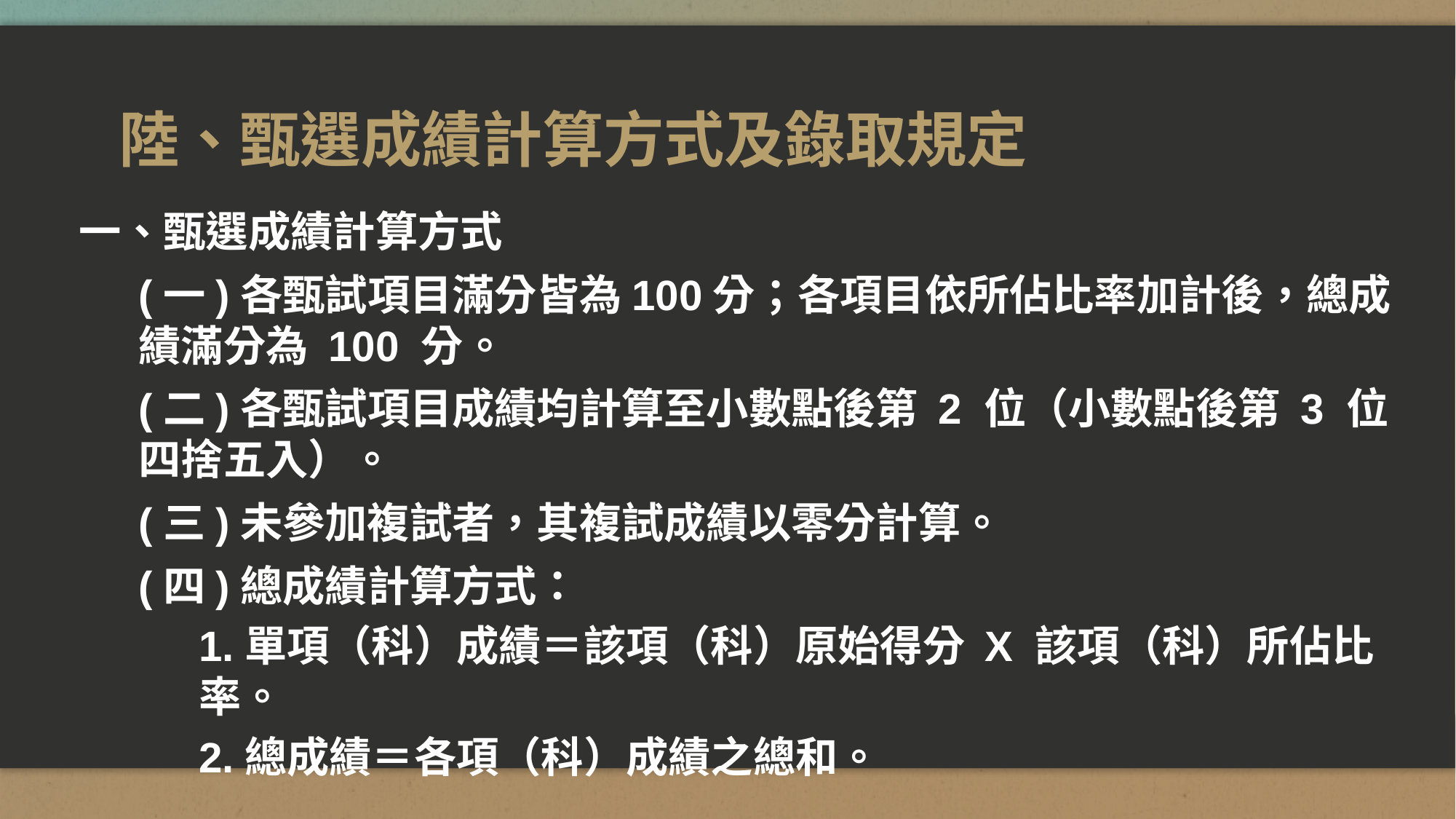

# 陸、甄選成績計算方式及錄取規定
一、甄選成績計算方式
(一)各甄試項目滿分皆為100分；各項目依所佔比率加計後，總成績滿分為 100 分。
(二)各甄試項目成績均計算至小數點後第 2 位（小數點後第 3 位四捨五入）。
(三)未參加複試者，其複試成績以零分計算。
(四)總成績計算方式：
1.單項（科）成績＝該項（科）原始得分 X 該項（科）所佔比率。
2.總成績＝各項（科）成績之總和。